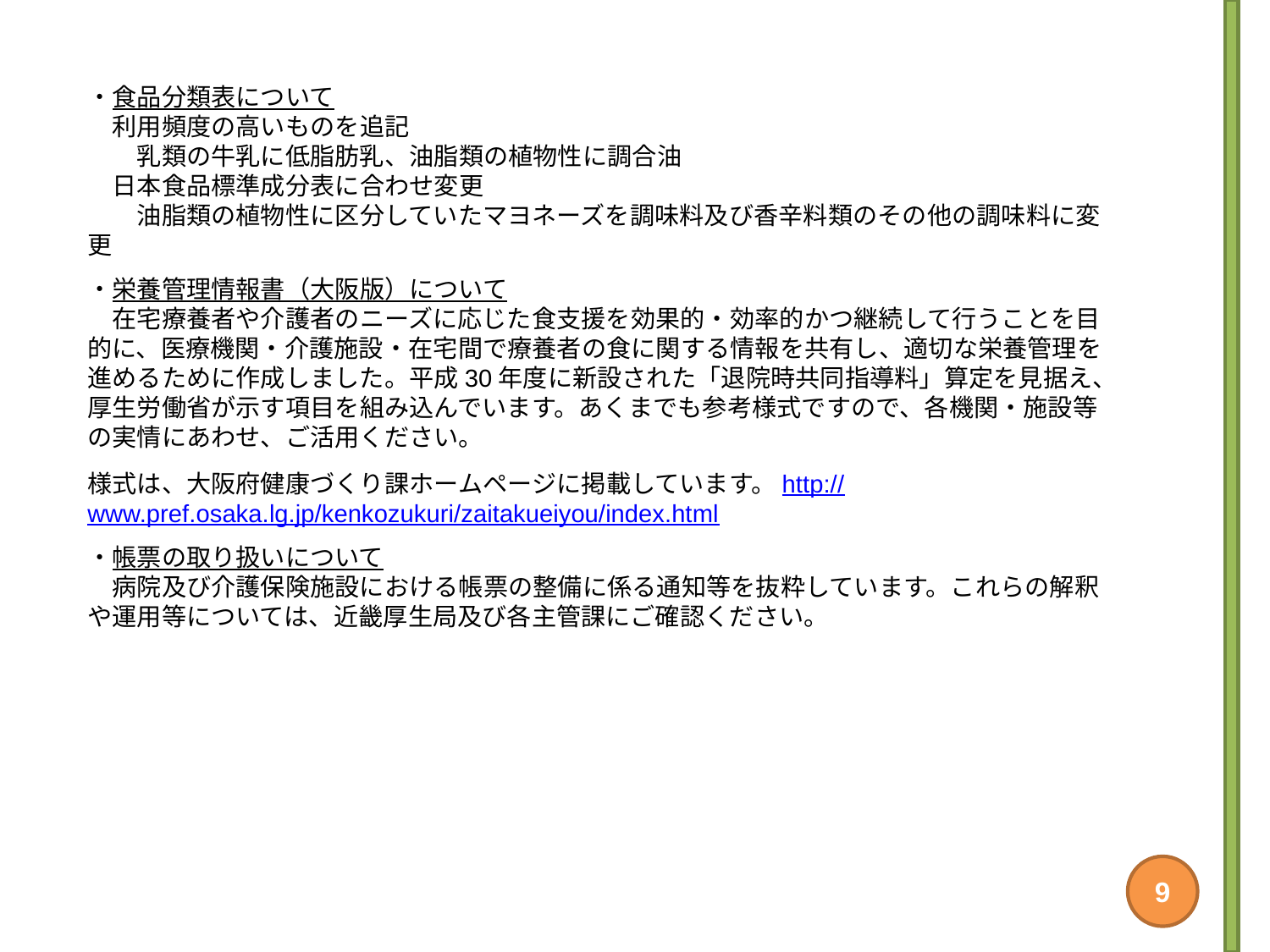

・食品分類表について
　利用頻度の高いものを追記
　　乳類の牛乳に低脂肪乳、油脂類の植物性に調合油
　日本食品標準成分表に合わせ変更
　　油脂類の植物性に区分していたマヨネーズを調味料及び香辛料類のその他の調味料に変更
・栄養管理情報書（大阪版）について
　在宅療養者や介護者のニーズに応じた食支援を効果的・効率的かつ継続して行うことを目的に、医療機関・介護施設・在宅間で療養者の食に関する情報を共有し、適切な栄養管理を進めるために作成しました。平成30年度に新設された「退院時共同指導料」算定を見据え、厚生労働省が示す項目を組み込んでいます。あくまでも参考様式ですので、各機関・施設等の実情にあわせ、ご活用ください。

様式は、大阪府健康づくり課ホームページに掲載しています。http://www.pref.osaka.lg.jp/kenkozukuri/zaitakueiyou/index.html
・帳票の取り扱いについて
　病院及び介護保険施設における帳票の整備に係る通知等を抜粋しています。これらの解釈や運用等については、近畿厚生局及び各主管課にご確認ください。
9